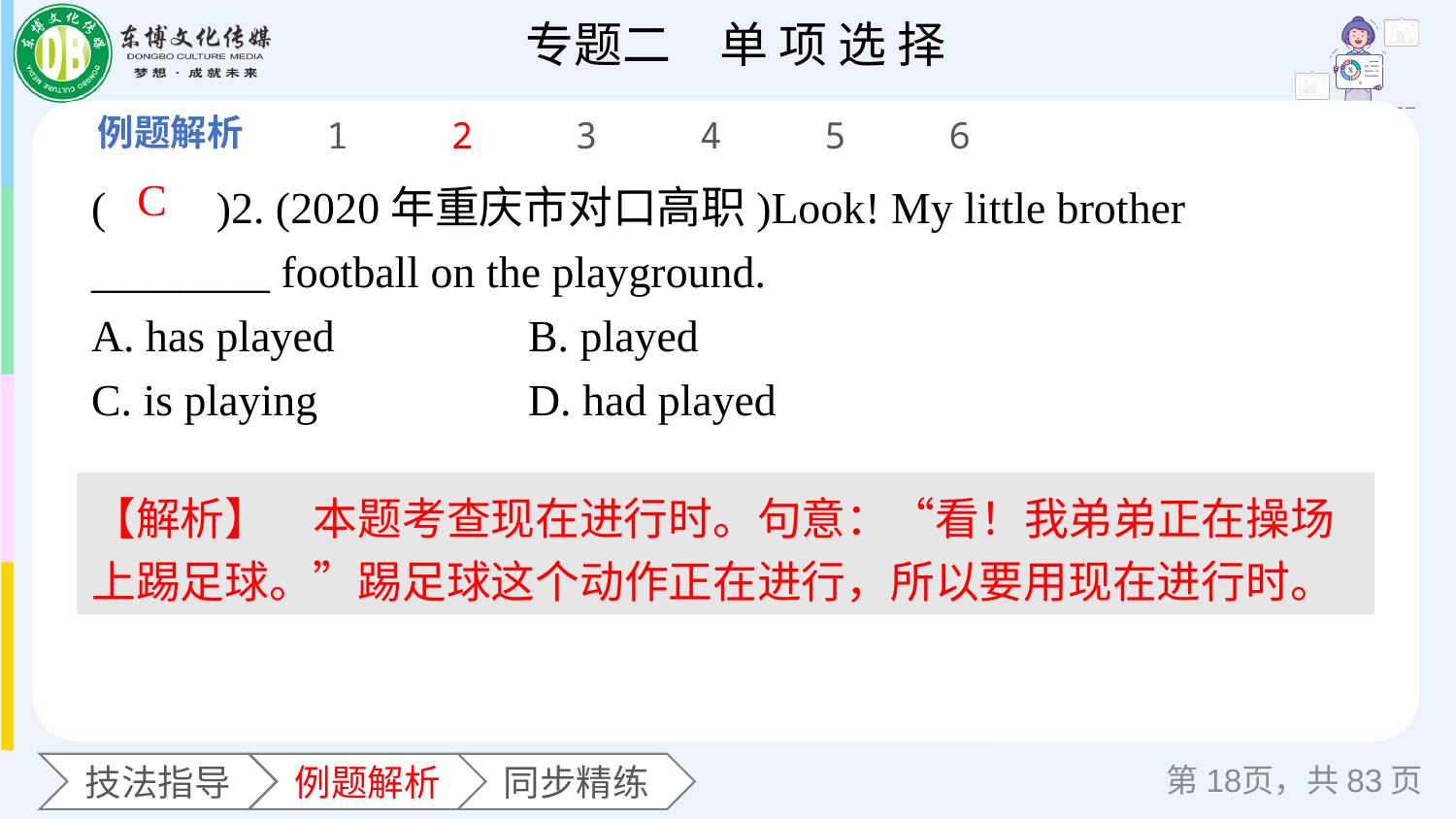

1
2
3
4
5
6
(　　)2. (2020年重庆市对口高职)Look! My little brother ________ football on the playground.
A. has played    		B. played
C. is playing    		D. had played
C
【解析】　本题考查现在进行时。句意：“看！我弟弟正在操场上踢足球。”踢足球这个动作正在进行，所以要用现在进行时。
第18页，共83页